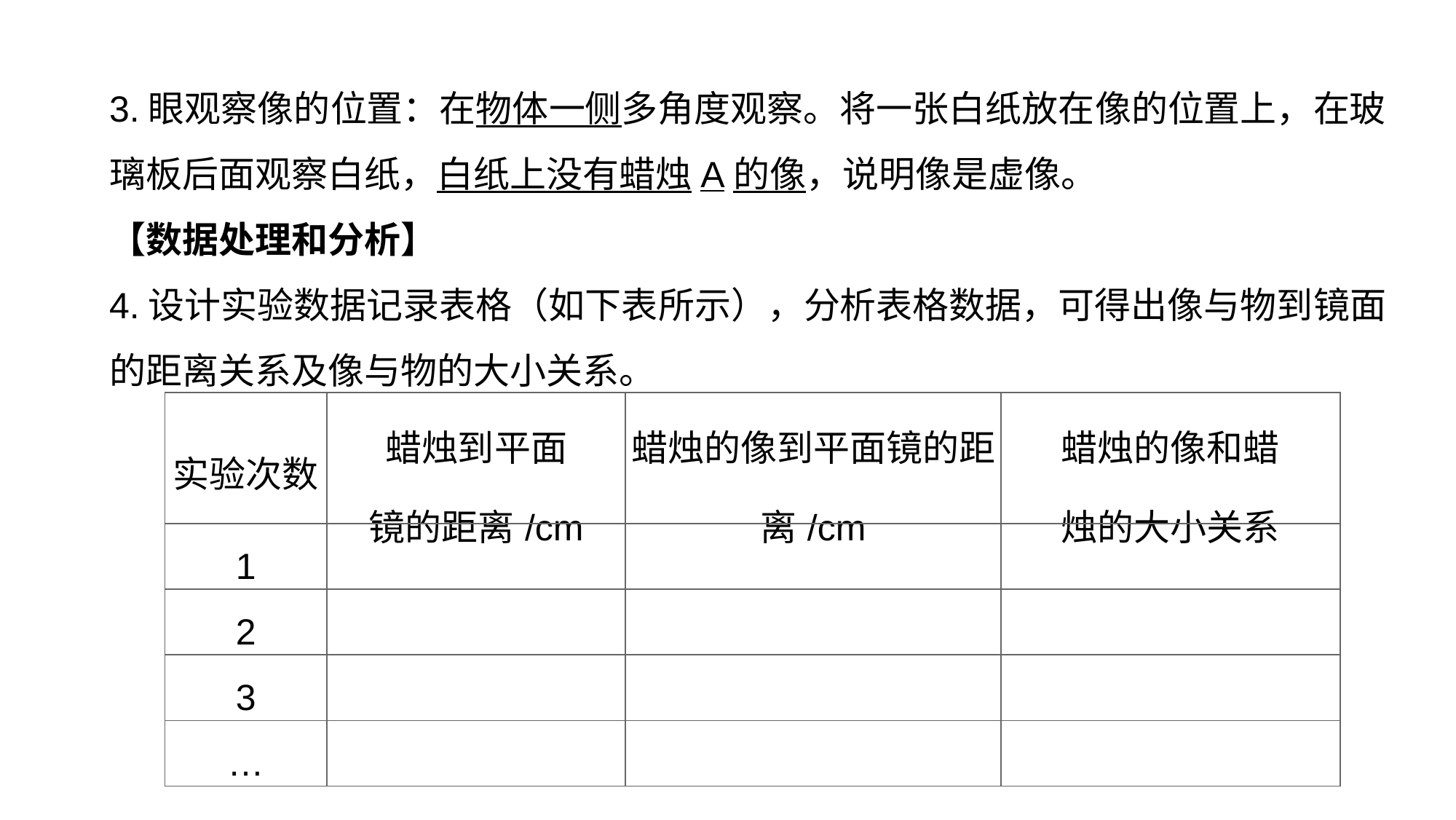

3.眼观察像的位置：在物体一侧多角度观察。将一张白纸放在像的位置上，在玻璃板后面观察白纸，白纸上没有蜡烛A的像，说明像是虚像。
【数据处理和分析】
4.设计实验数据记录表格（如下表所示），分析表格数据，可得出像与物到镜面的距离关系及像与物的大小关系。
实验突破 素养提升
| 实验次数 | 蜡烛到平面 镜的距离/cm | 蜡烛的像到平面镜的距离/cm | 蜡烛的像和蜡 烛的大小关系 |
| --- | --- | --- | --- |
| 1 |  |  |  |
| 2 |  |  |  |
| 3 |  |  |  |
| … |  |  |  |